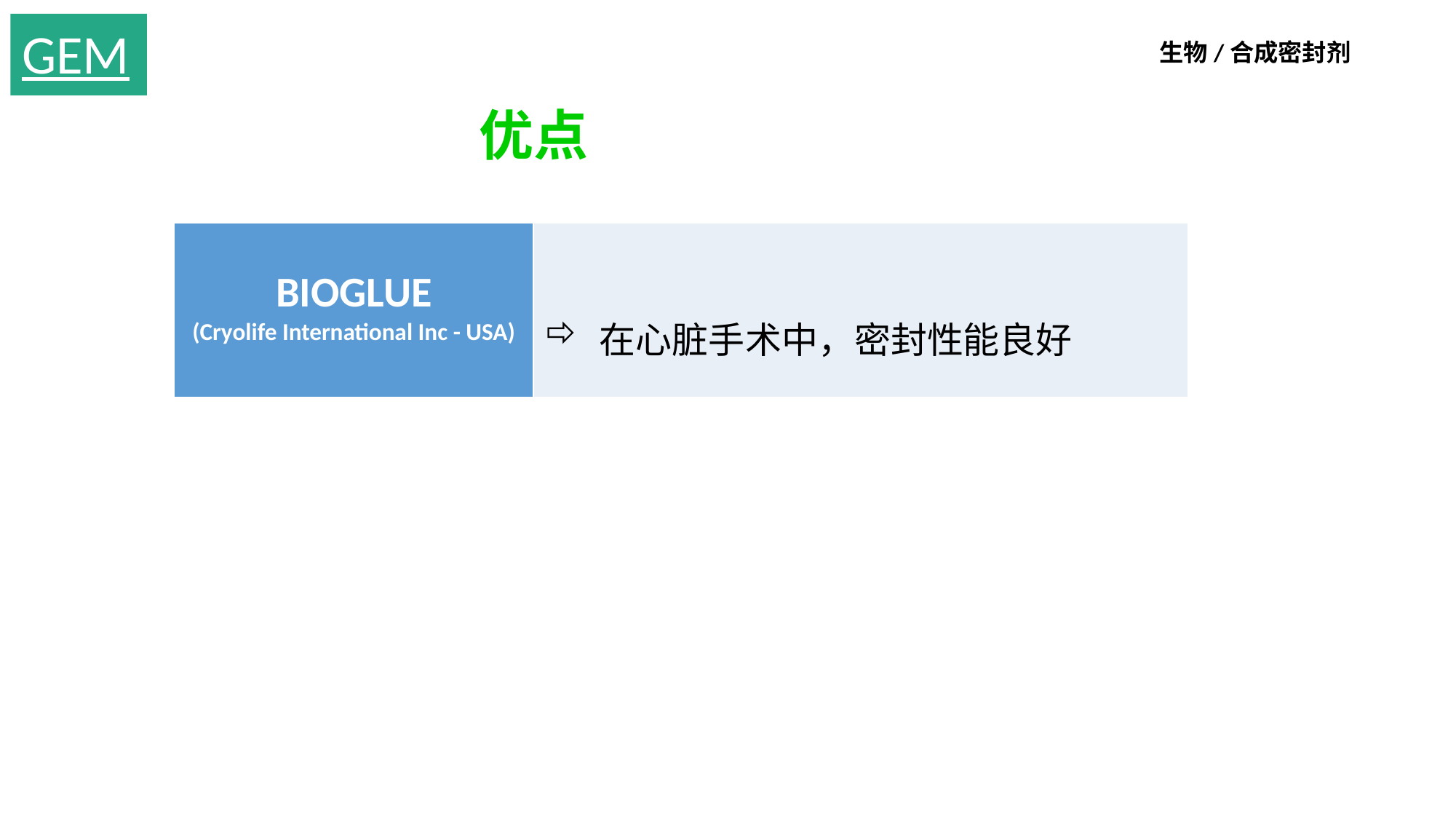

GEM
生物/合成密封剂
优点
| BIOGLUE (Cryolife International Inc - USA) | 在心脏手术中，密封性能良好 |
| --- | --- |